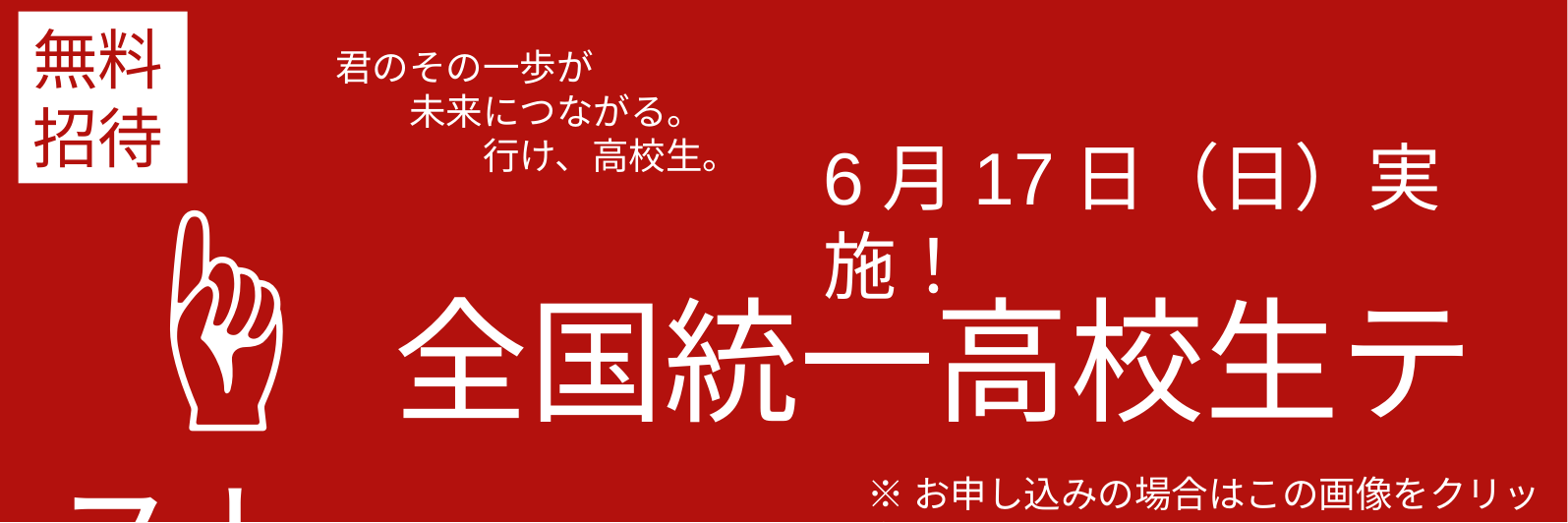

無料
招待
君のその一歩が
　　未来につながる。
　　　　行け、高校生。
6月17日（日）実施！
 ☝全国統一高校生テスト
※お申し込みの場合はこの画像をクリック！